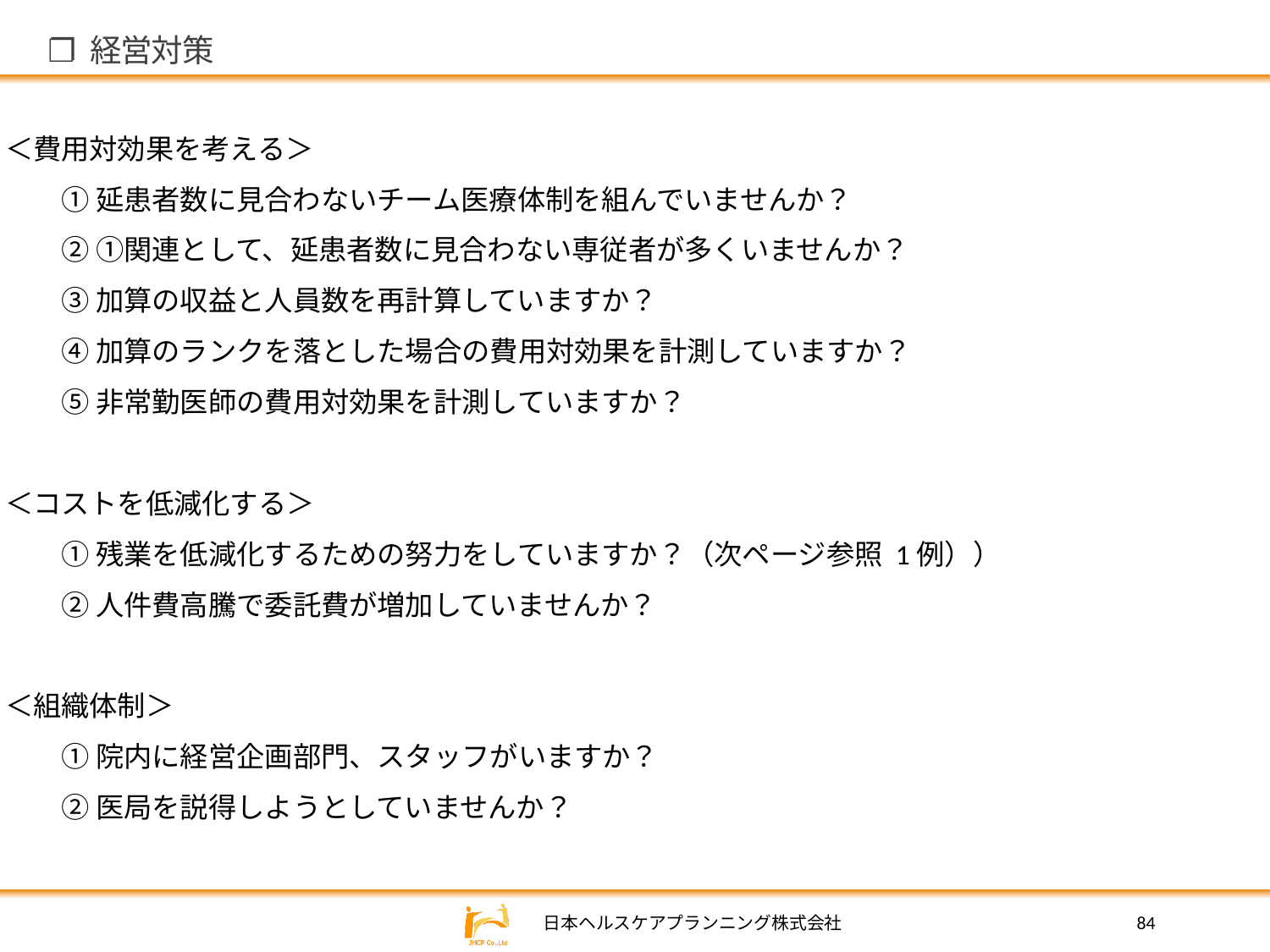

# ❐ 経営対策
＜費用対効果を考える＞
　　① 延患者数に見合わないチーム医療体制を組んでいませんか？
　　② ①関連として、延患者数に見合わない専従者が多くいませんか？
　　③ 加算の収益と人員数を再計算していますか？
　　④ 加算のランクを落とした場合の費用対効果を計測していますか？
　　⑤ 非常勤医師の費用対効果を計測していますか？

＜コストを低減化する＞
　　① 残業を低減化するための努力をしていますか？（次ページ参照 1例））
　　② 人件費高騰で委託費が増加していませんか？

＜組織体制＞
　　① 院内に経営企画部門、スタッフがいますか？
　　② 医局を説得しようとしていませんか？
84